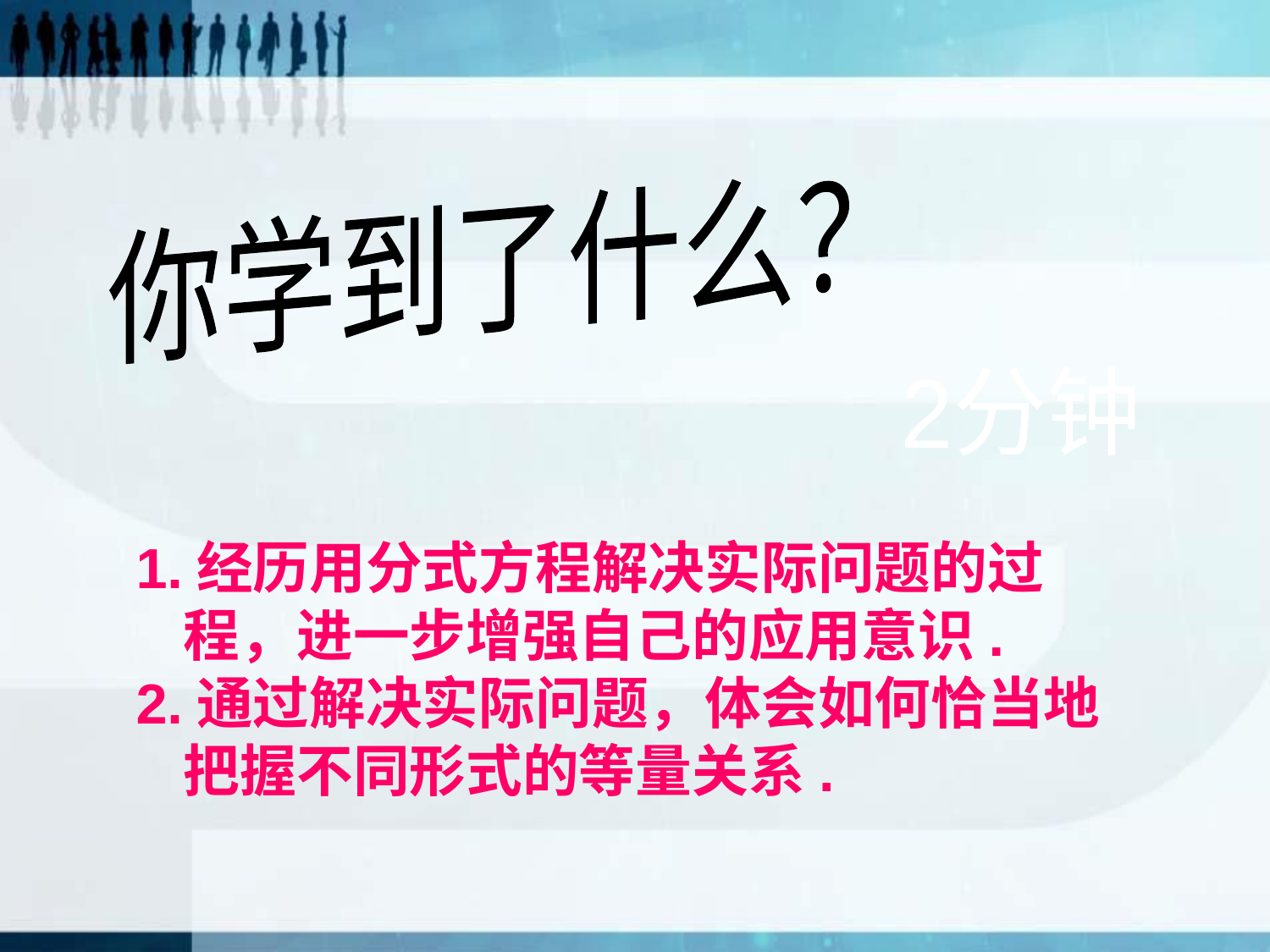

你学到了什么？
2分钟
1.经历用分式方程解决实际问题的过程，进一步增强自己的应用意识.
2.通过解决实际问题，体会如何恰当地把握不同形式的等量关系.